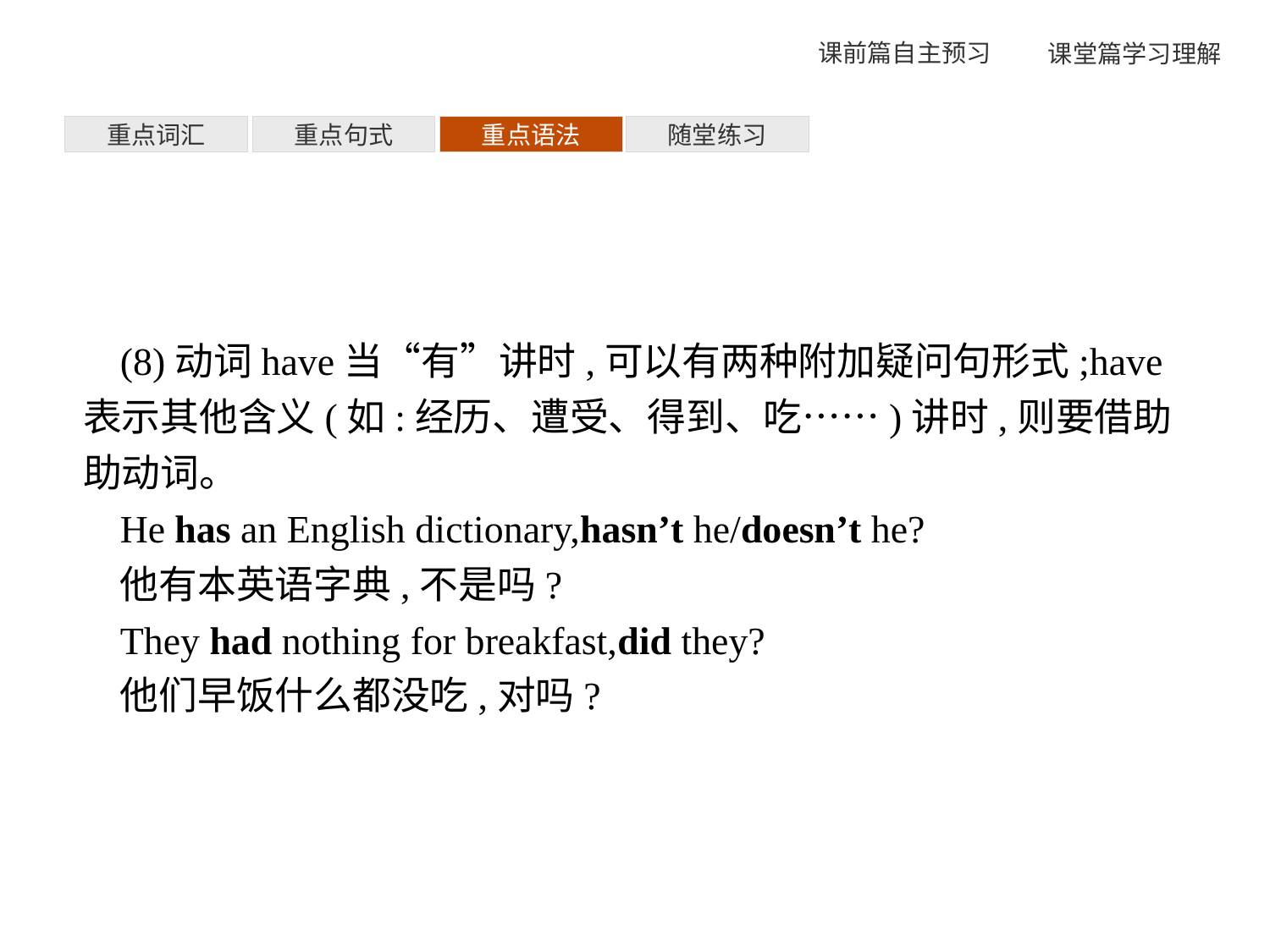

重点词汇
重点句式
重点语法
随堂练习
(8)动词have当“有”讲时,可以有两种附加疑问句形式;have表示其他含义(如:经历、遭受、得到、吃……)讲时,则要借助助动词。
He has an English dictionary,hasn’t he/doesn’t he?
他有本英语字典,不是吗?
They had nothing for breakfast,did they?
他们早饭什么都没吃,对吗?